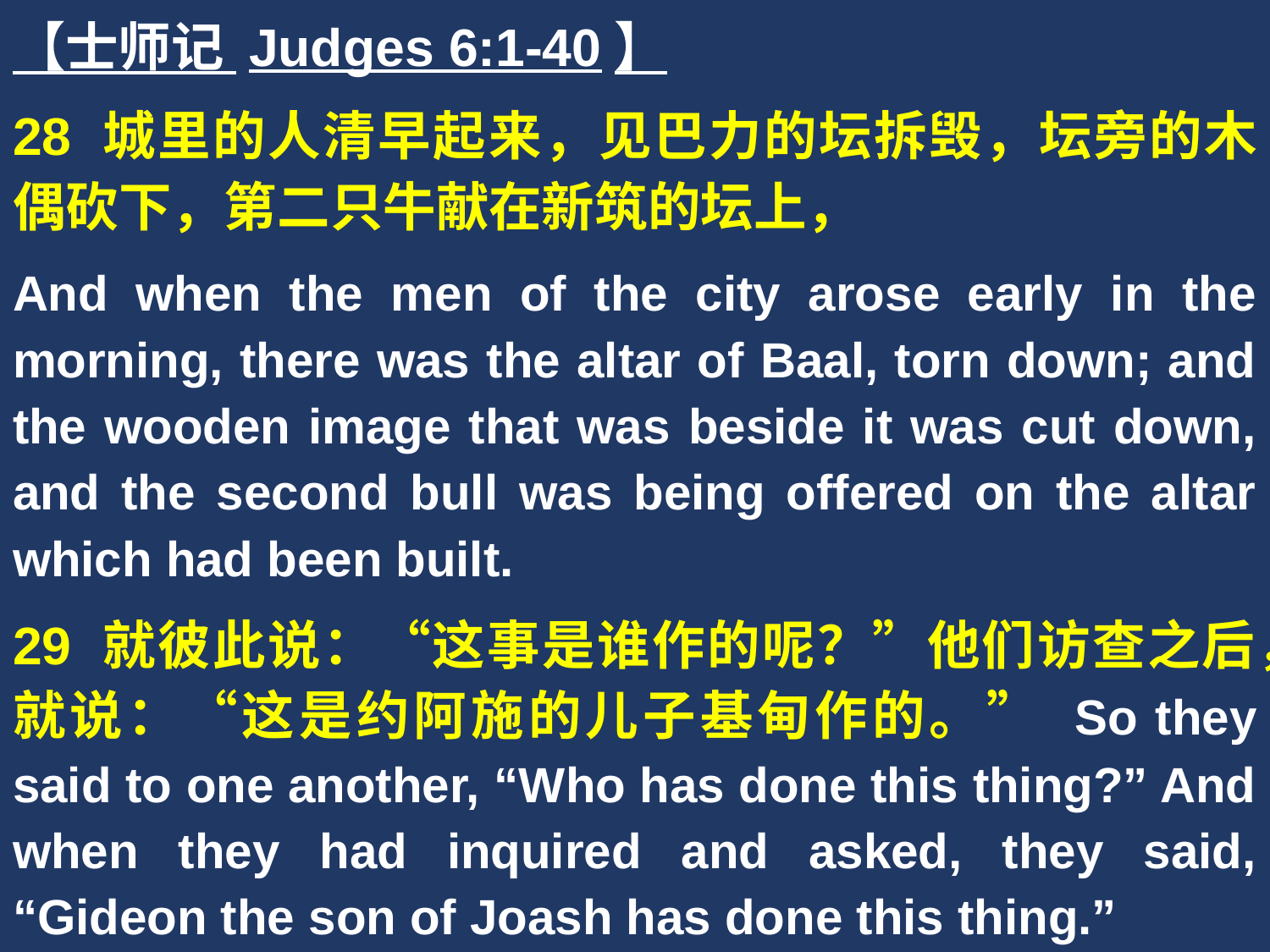

【士师记 Judges 6:1-40】
28 城里的人清早起来，见巴力的坛拆毁，坛旁的木偶砍下，第二只牛献在新筑的坛上，
And when the men of the city arose early in the morning, there was the altar of Baal, torn down; and the wooden image that was beside it was cut down, and the second bull was being offered on the altar which had been built.
29 就彼此说：“这事是谁作的呢？”他们访查之后，就说：“这是约阿施的儿子基甸作的。” So they said to one another, “Who has done this thing?” And when they had inquired and asked, they said, “Gideon the son of Joash has done this thing.”